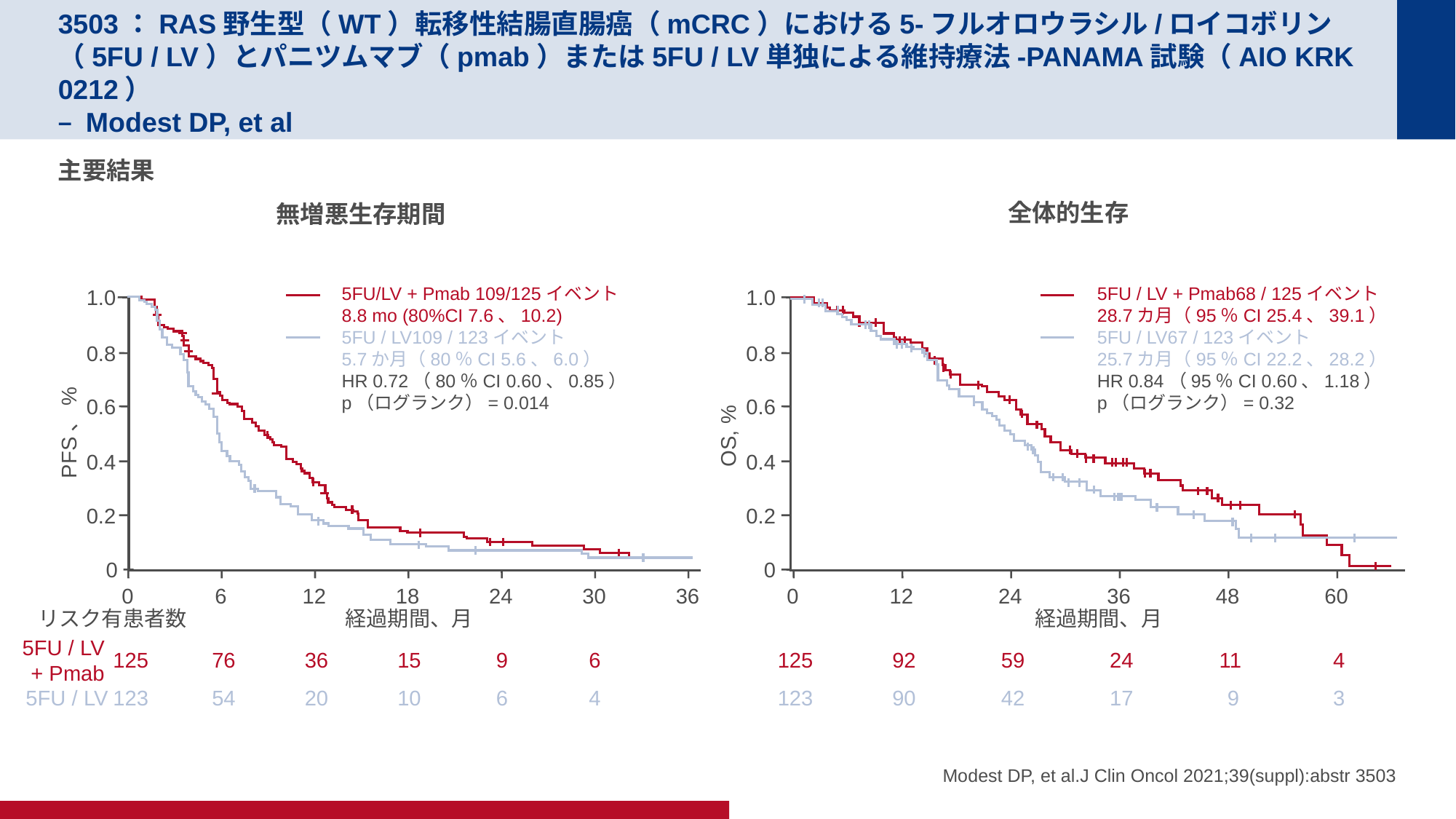

# 3503：RAS野生型（WT）転移性結腸直腸癌（mCRC）における5-フルオロウラシル/ロイコボリン（5FU / LV）とパニツムマブ（pmab）または5FU / LV単独による維持療法-PANAMA試験（AIO KRK 0212） – Modest DP, et al
主要結果
全体的生存
無増悪生存期間
5FU/LV + Pmab 109/125イベント
8.8 mo (80%CI 7.6、10.2)
5FU / LV109 / 123イベント
5.7か月（80％CI 5.6、6.0）
HR 0.72（80％CI 0.60、0.85）
p（ログランク）= 0.014

5FU / LV + Pmab68 / 125イベント
28.7カ月（95％CI 25.4、39.1）
5FU / LV67 / 123イベント
25.7カ月（95％CI 22.2、28.2）
HR 0.84（95％CI 0.60、1.18）
p（ログランク）= 0.32

1.0

0.8

0.6

PFS、%
0.4

0.2

0

1.0

0.8

0.6

OS, %
0.4

0.2

0

0
6
12
18
24
30
36

0
12
24
36
48
60
125
92
59
24
11
4
123
90
42
17
 9
3
経過期間、月
経過期間、月
リスク有患者数
5FU / LV
+ Pmab
125
76
36
15
9
6
5FU / LV
123
54
20
10
6
4
Modest DP, et al.J Clin Oncol 2021;39(suppl):abstr 3503